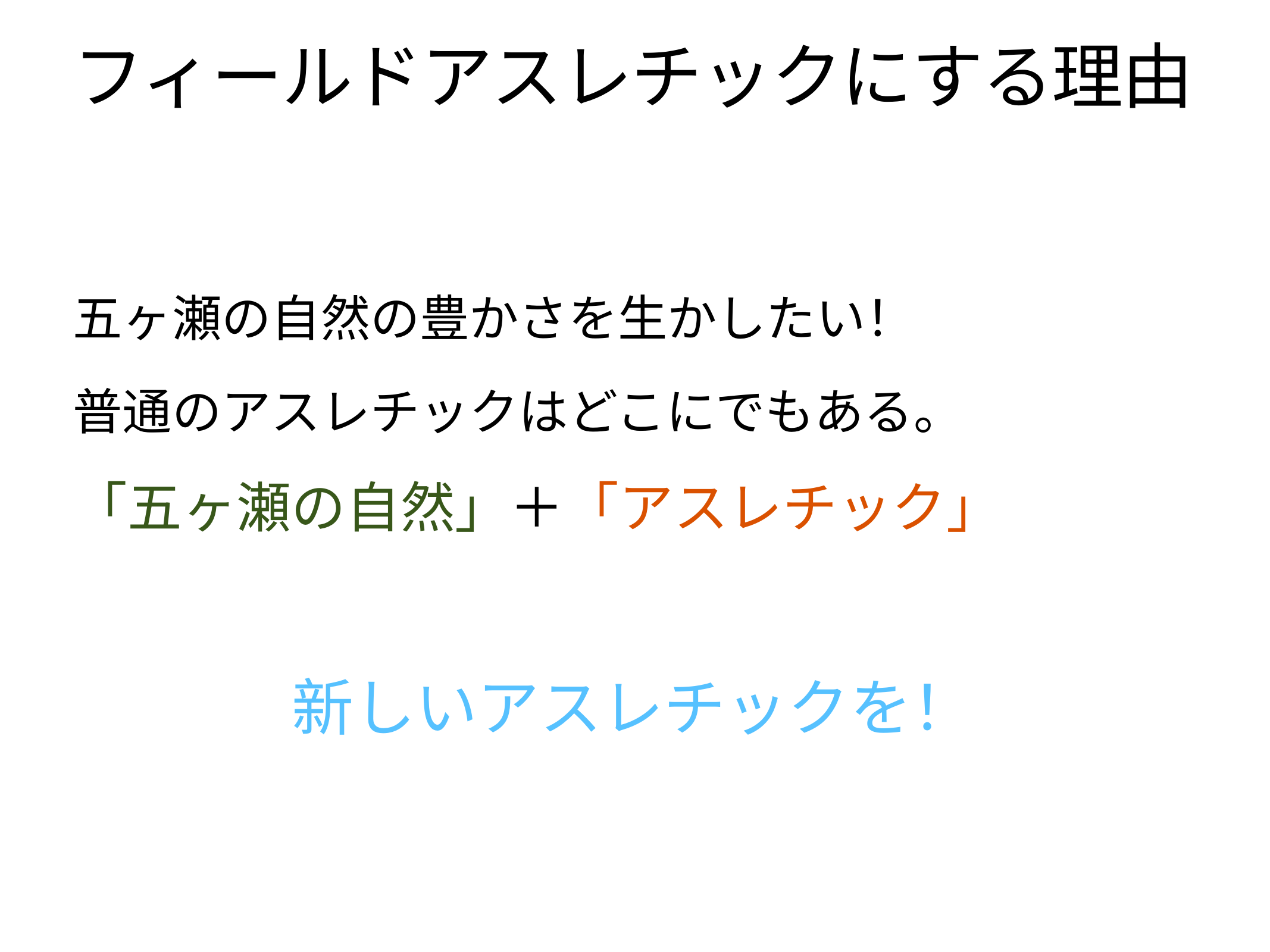

# フィールドアスレチックにする理由
五ヶ瀬の自然の豊かさを生かしたい！
普通のアスレチックはどこにでもある。
「五ヶ瀬の自然」＋「アスレチック」
新しいアスレチックを！